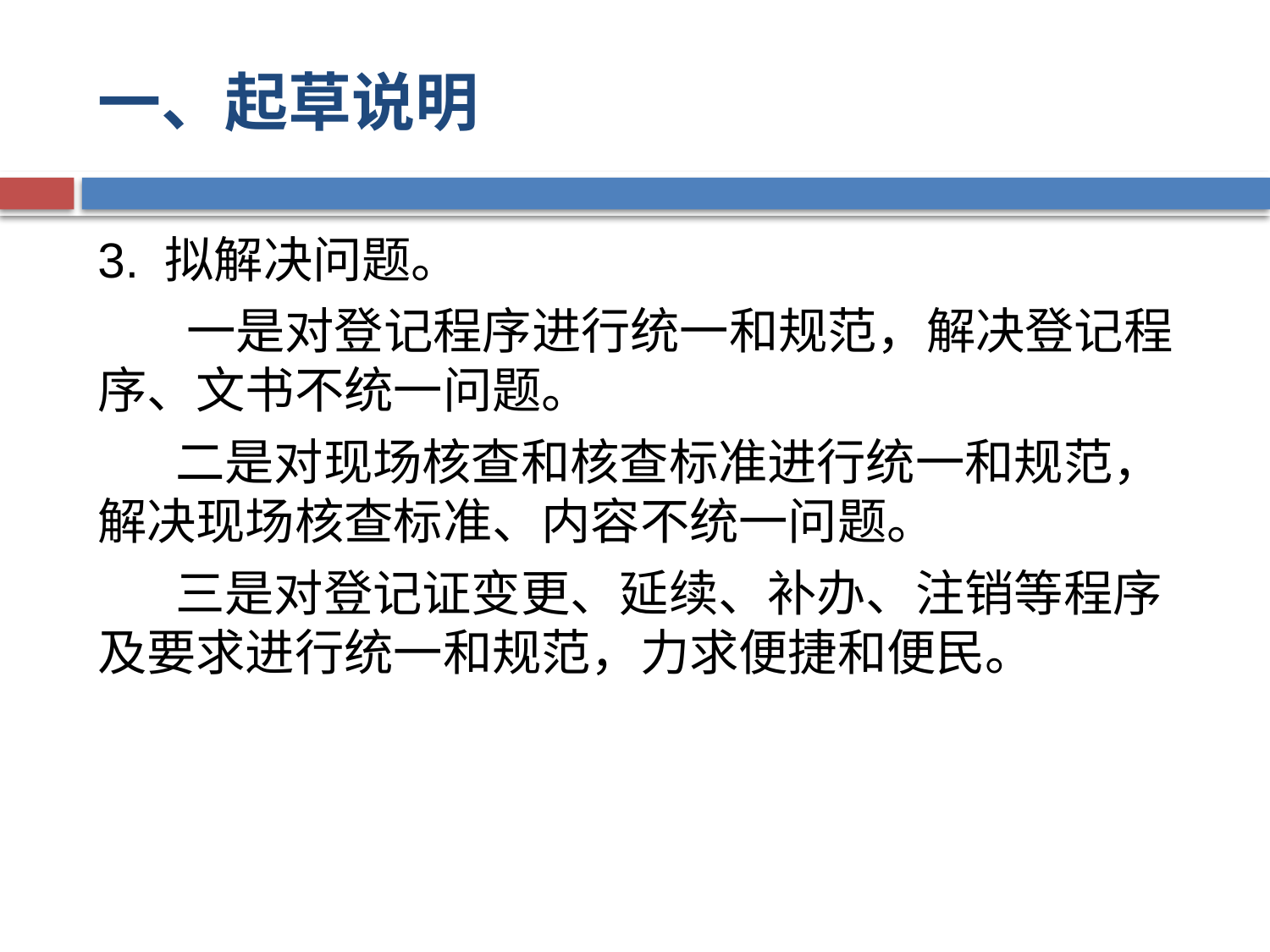

# 一、起草说明
3. 拟解决问题。
       一是对登记程序进行统一和规范，解决登记程序、文书不统一问题。
      二是对现场核查和核查标准进行统一和规范，解决现场核查标准、内容不统一问题。
      三是对登记证变更、延续、补办、注销等程序及要求进行统一和规范，力求便捷和便民。